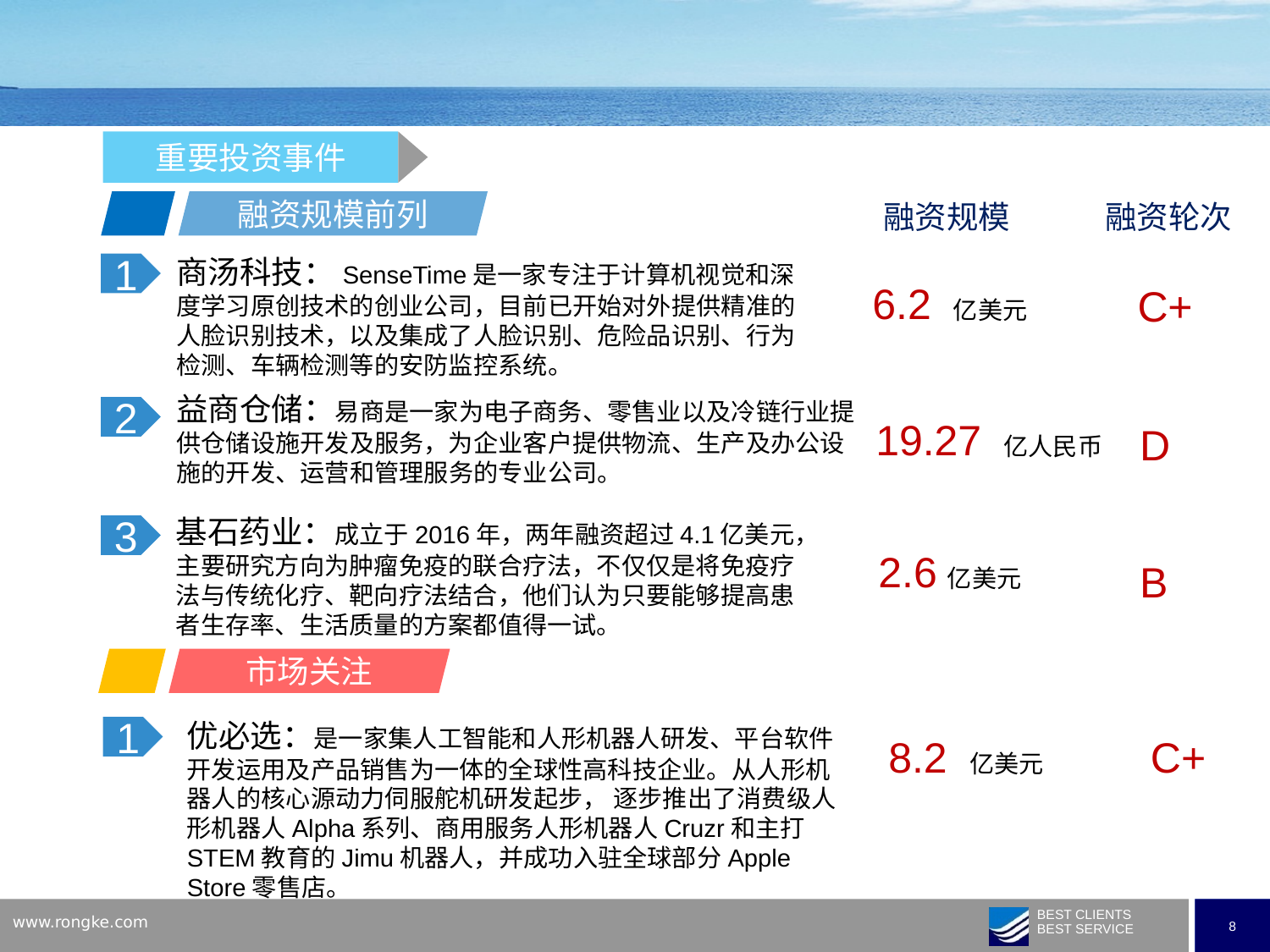

重要投资事件

融资规模前列
融资规模
融资轮次
商汤科技：SenseTime是一家专注于计算机视觉和深度学习原创技术的创业公司，目前已开始对外提供精准的人脸识别技术，以及集成了人脸识别、危险品识别、行为检测、车辆检测等的安防监控系统。
1
6.2 亿美元
C+
益商仓储：易商是一家为电子商务、零售业以及冷链行业提供仓储设施开发及服务，为企业客户提供物流、生产及办公设施的开发、运营和管理服务的专业公司。
2
19.27 亿人民币
D
基石药业：成立于2016年，两年融资超过4.1亿美元，主要研究方向为肿瘤免疫的联合疗法，不仅仅是将免疫疗法与传统化疗、靶向疗法结合，他们认为只要能够提高患者生存率、生活质量的方案都值得一试。
3
2.6亿美元
B

市场关注
优必选：是一家集人工智能和人形机器人研发、平台软件开发运用及产品销售为一体的全球性高科技企业。从人形机器人的核心源动力伺服舵机研发起步， 逐步推出了消费级人形机器人Alpha系列、商用服务人形机器人Cruzr和主打STEM教育的Jimu机器人，并成功入驻全球部分Apple Store零售店。
1
C+
8.2 亿美元